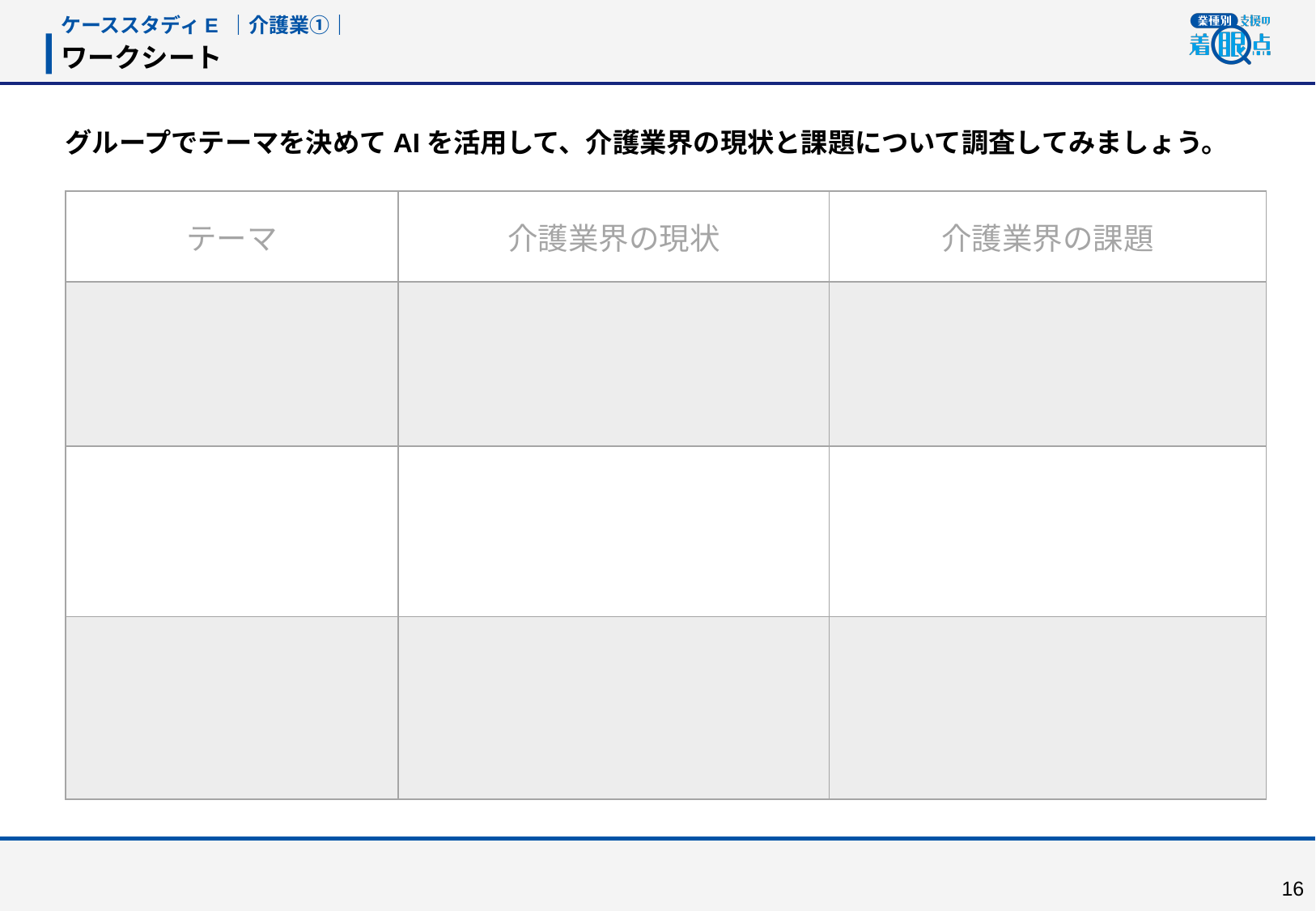

ケーススタディE ｜介護業①｜
ワークシート
グループでテーマを決めてAIを活用して、介護業界の現状と課題について調査してみましょう。
| テーマ | 介護業界の現状 | 介護業界の課題 |
| --- | --- | --- |
|  |  |  |
|  |  |  |
|  |  |  |
16